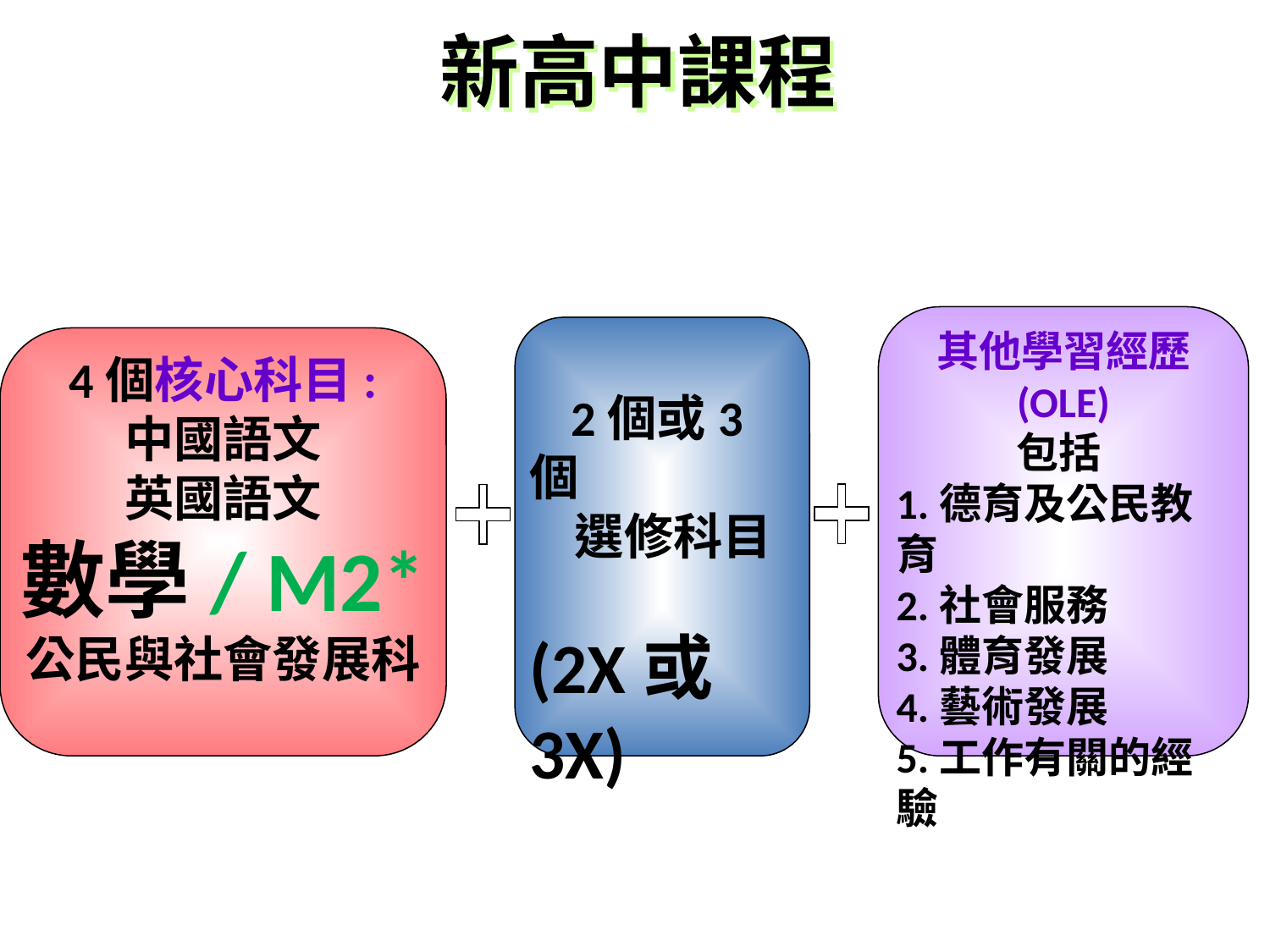

新高中課程
其他學習經歷
(OLE)
包括
1.德育及公民教育
2.社會服務
3.體育發展
4.藝術發展
5.工作有關的經驗

    2個或3個
   選修科目

(2X或3X)
4個核心科目:
中國語文
英國語文
數學/ M2*
公民與社會發展科